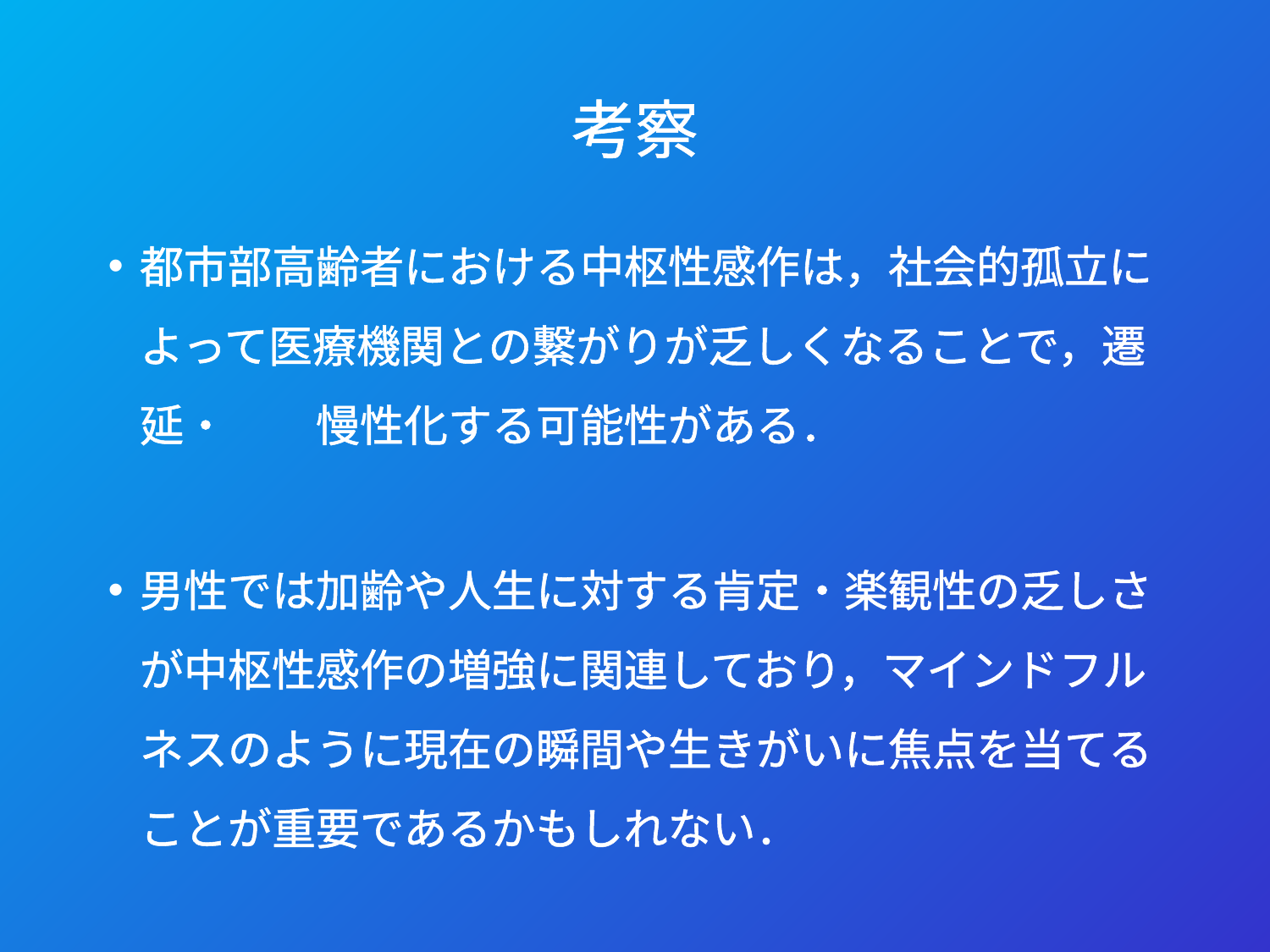

# 考察
都市部高齢者における中枢性感作は，社会的孤立によって医療機関との繋がりが乏しくなることで，遷延・　　慢性化する可能性がある．

男性では加齢や人生に対する肯定・楽観性の乏しさが中枢性感作の増強に関連しており，マインドフルネスのように現在の瞬間や生きがいに焦点を当てることが重要であるかもしれない．